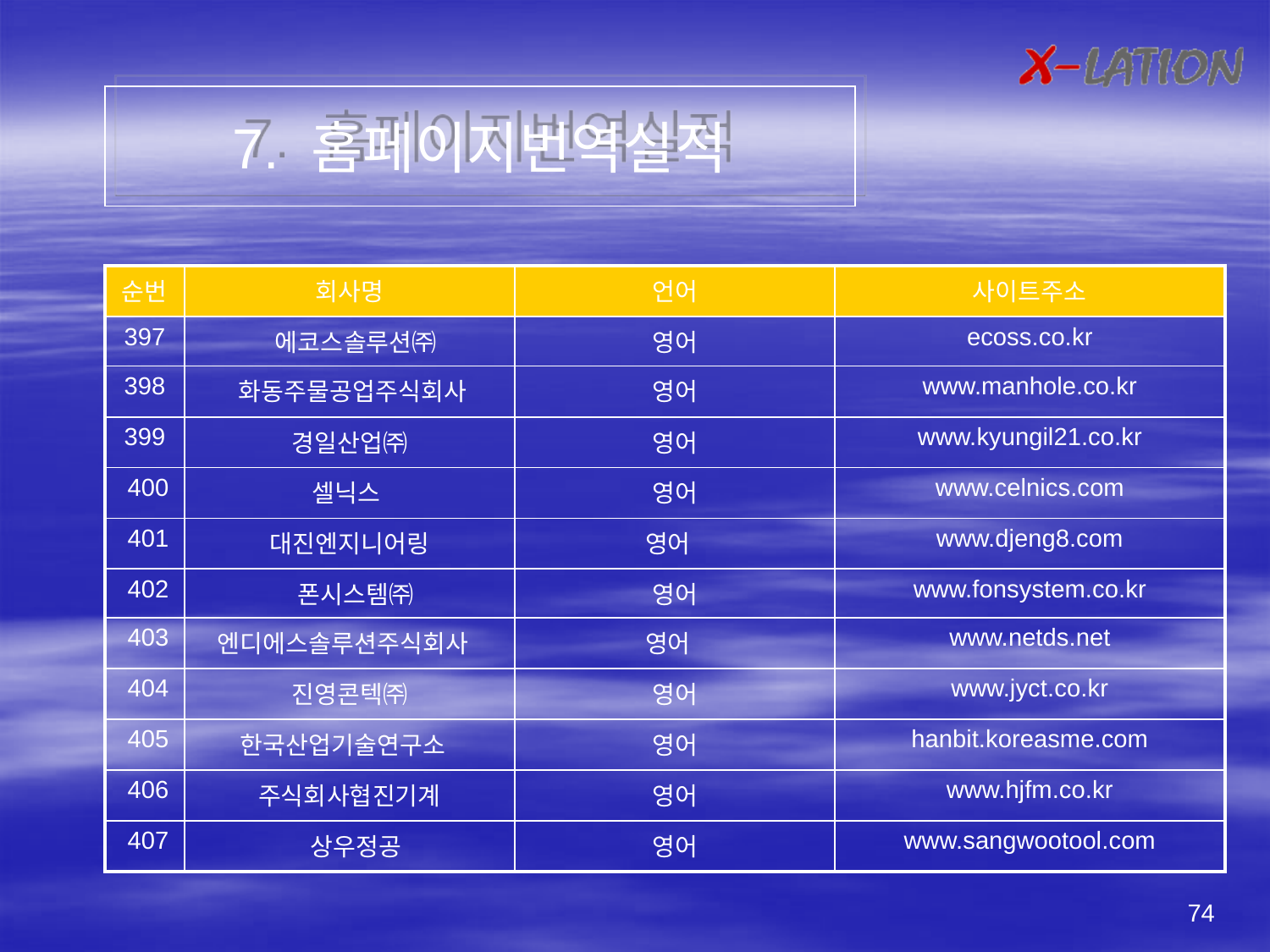

7. 홈페이지번역실적
| 순번 | 회사명 | 언어 | 사이트주소 |
| --- | --- | --- | --- |
| 397 | 에코스솔루션㈜ | 영어 | ecoss.co.kr |
| 398 | 화동주물공업주식회사 | 영어 | www.manhole.co.kr |
| 399 | 경일산업㈜ | 영어 | www.kyungil21.co.kr |
| 400 | 셀닉스 | 영어 | www.celnics.com |
| 401 | 대진엔지니어링 | 영어 | www.djeng8.com |
| 402 | 폰시스템㈜ | 영어 | www.fonsystem.co.kr |
| 403 | 엔디에스솔루션주식회사 | 영어 | www.netds.net |
| 404 | 진영콘텍㈜ | 영어 | www.jyct.co.kr |
| 405 | 한국산업기술연구소 | 영어 | hanbit.koreasme.com |
| 406 | 주식회사협진기계 | 영어 | www.hjfm.co.kr |
| 407 | 상우정공 | 영어 | www.sangwootool.com |
74